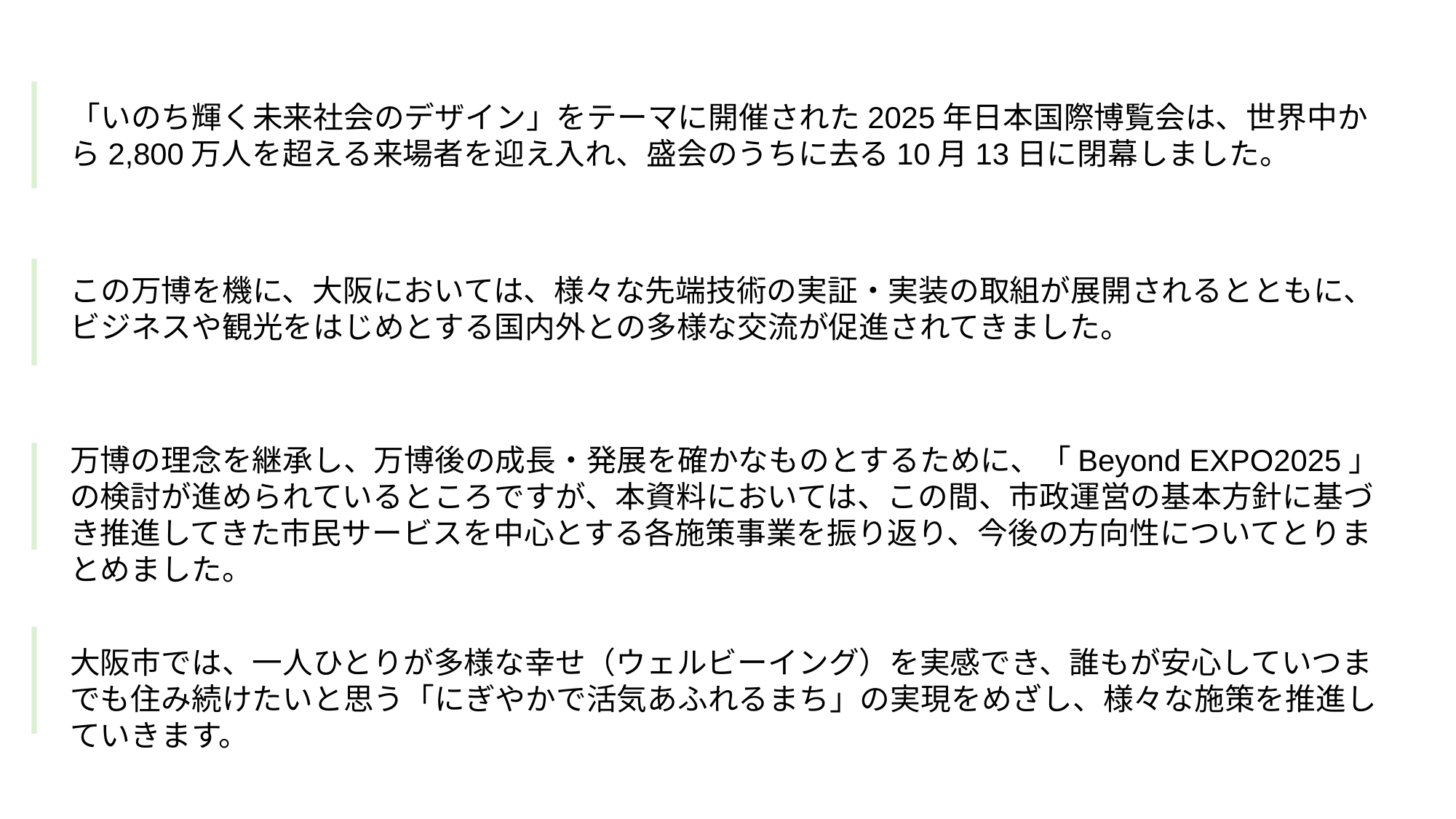

「いのち輝く未来社会のデザイン」をテーマに開催された2025年日本国際博覧会は、世界中から2,800万人を超える来場者を迎え入れ、盛会のうちに去る10月13日に閉幕しました。

この万博を機に、大阪においては、様々な先端技術の実証・実装の取組が展開されるとともに、ビジネスや観光をはじめとする国内外との多様な交流が促進されてきました。
万博の理念を継承し、万博後の成長・発展を確かなものとするために、「Beyond EXPO2025」の検討が進められているところですが、本資料においては、この間、市政運営の基本方針に基づき推進してきた市民サービスを中心とする各施策事業を振り返り、今後の方向性についてとりまとめました。

大阪市では、一人ひとりが多様な幸せ（ウェルビーイング）を実感でき、誰もが安心していつまでも住み続けたいと思う「にぎやかで活気あふれるまち」の実現をめざし、様々な施策を推進していきます。